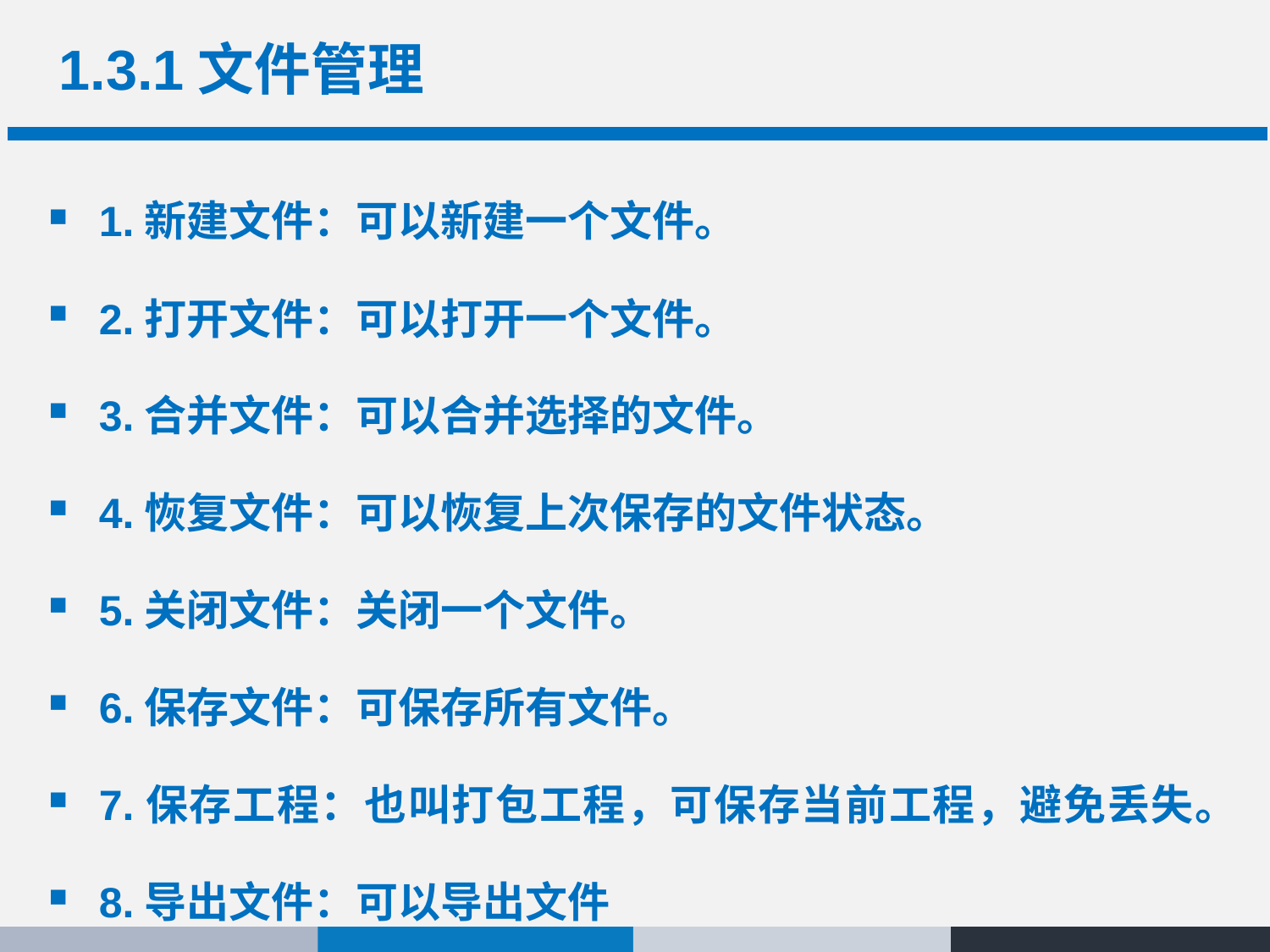

# 1.3.1文件管理
1.新建文件：可以新建一个文件。
2.打开文件：可以打开一个文件。
3.合并文件：可以合并选择的文件。
4.恢复文件：可以恢复上次保存的文件状态。
5.关闭文件：关闭一个文件。
6.保存文件：可保存所有文件。
7.保存工程：也叫打包工程，可保存当前工程，避免丢失。
8.导出文件：可以导出文件